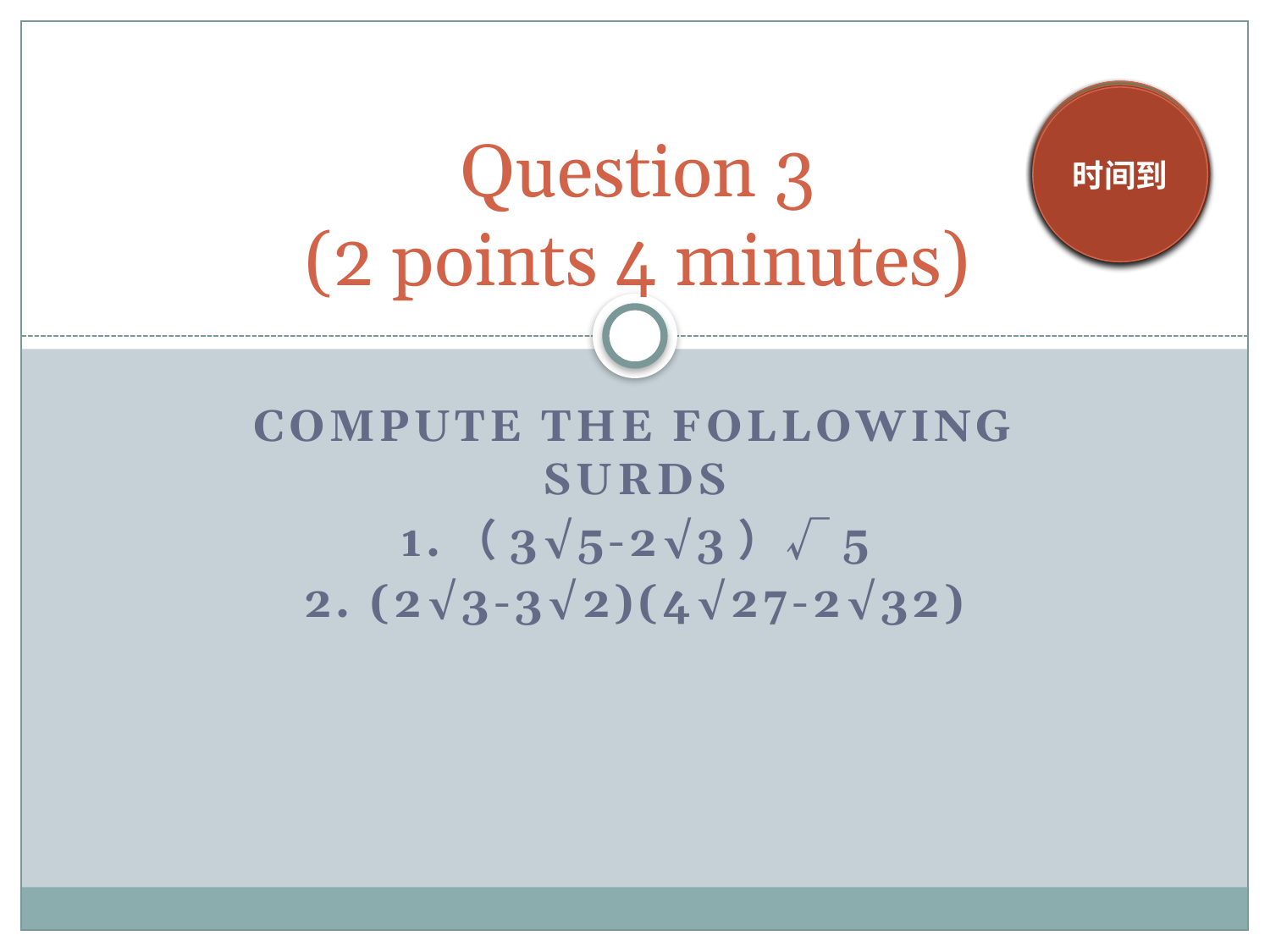

# Question 3 (2 points 4 minutes)
4 min
2 min
1 min
10 s
5 s
时间到
3 min
compute THE FOLLOWING SURds
1.（3√5-2√3）√5
2. (2√3-3√2)(4√27-2√32)